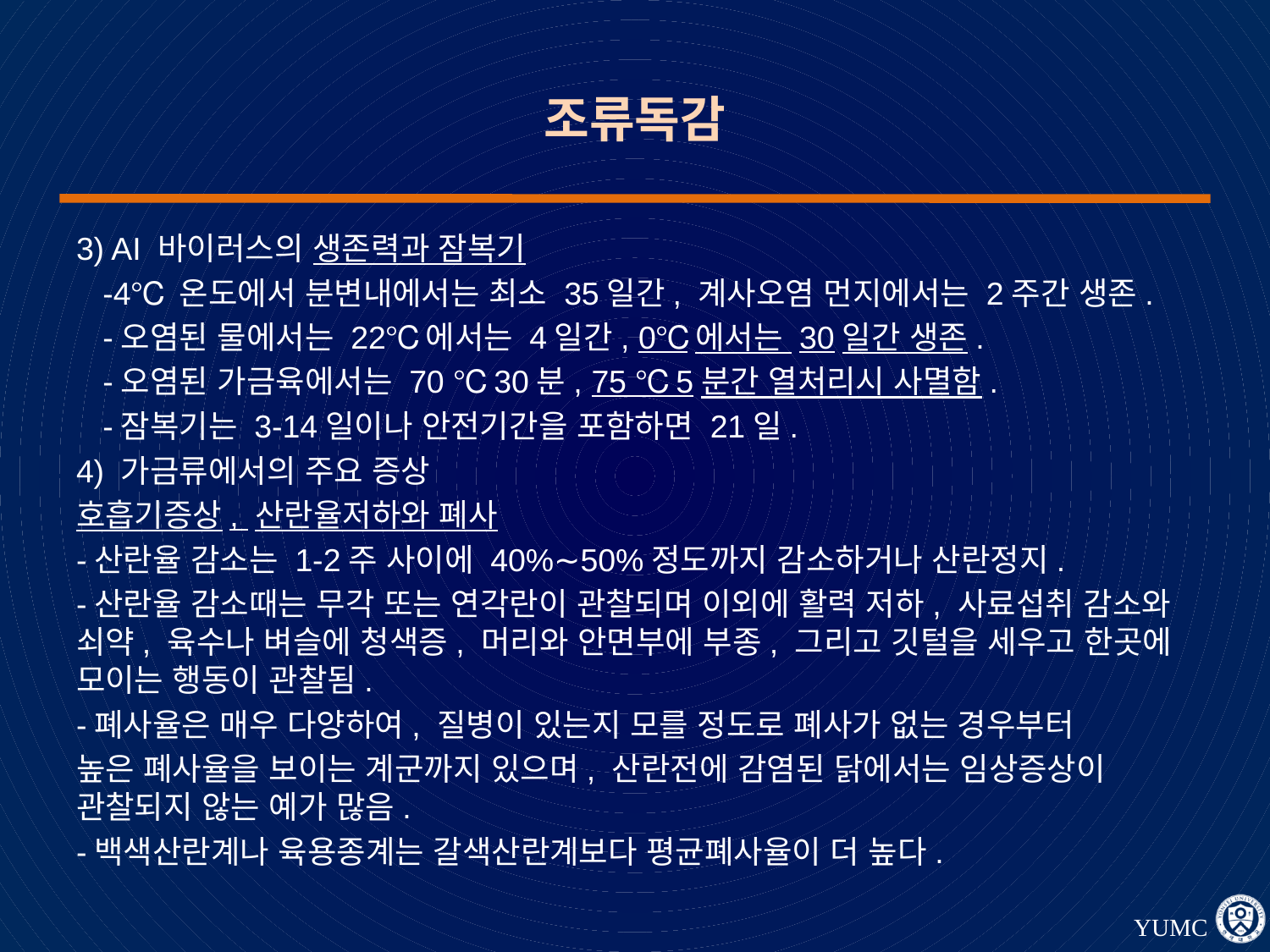

# 조류독감
3) AI 바이러스의 생존력과 잠복기
   -4℃ 온도에서 분변내에서는 최소 35일간, 계사오염 먼지에서는 2주간 생존.
   -오염된 물에서는 22℃에서는 4일간, 0℃에서는 30일간 생존.
   -오염된 가금육에서는 70 ℃ 30분, 75 ℃ 5분간 열처리시 사멸함.
   -잠복기는 3-14일이나 안전기간을 포함하면 21일.
4) 가금류에서의 주요 증상
호흡기증상, 산란율저하와 폐사
-산란율 감소는 1-2주 사이에 40%∼50%정도까지 감소하거나 산란정지.
-산란율 감소때는 무각 또는 연각란이 관찰되며 이외에 활력 저하, 사료섭취 감소와 쇠약, 육수나 벼슬에 청색증, 머리와 안면부에 부종, 그리고 깃털을 세우고 한곳에 모이는 행동이 관찰됨.
-폐사율은 매우 다양하여, 질병이 있는지 모를 정도로 폐사가 없는 경우부터
높은 폐사율을 보이는 계군까지 있으며, 산란전에 감염된 닭에서는 임상증상이 관찰되지 않는 예가 많음.
-백색산란계나 육용종계는 갈색산란계보다 평균폐사율이 더 높다.